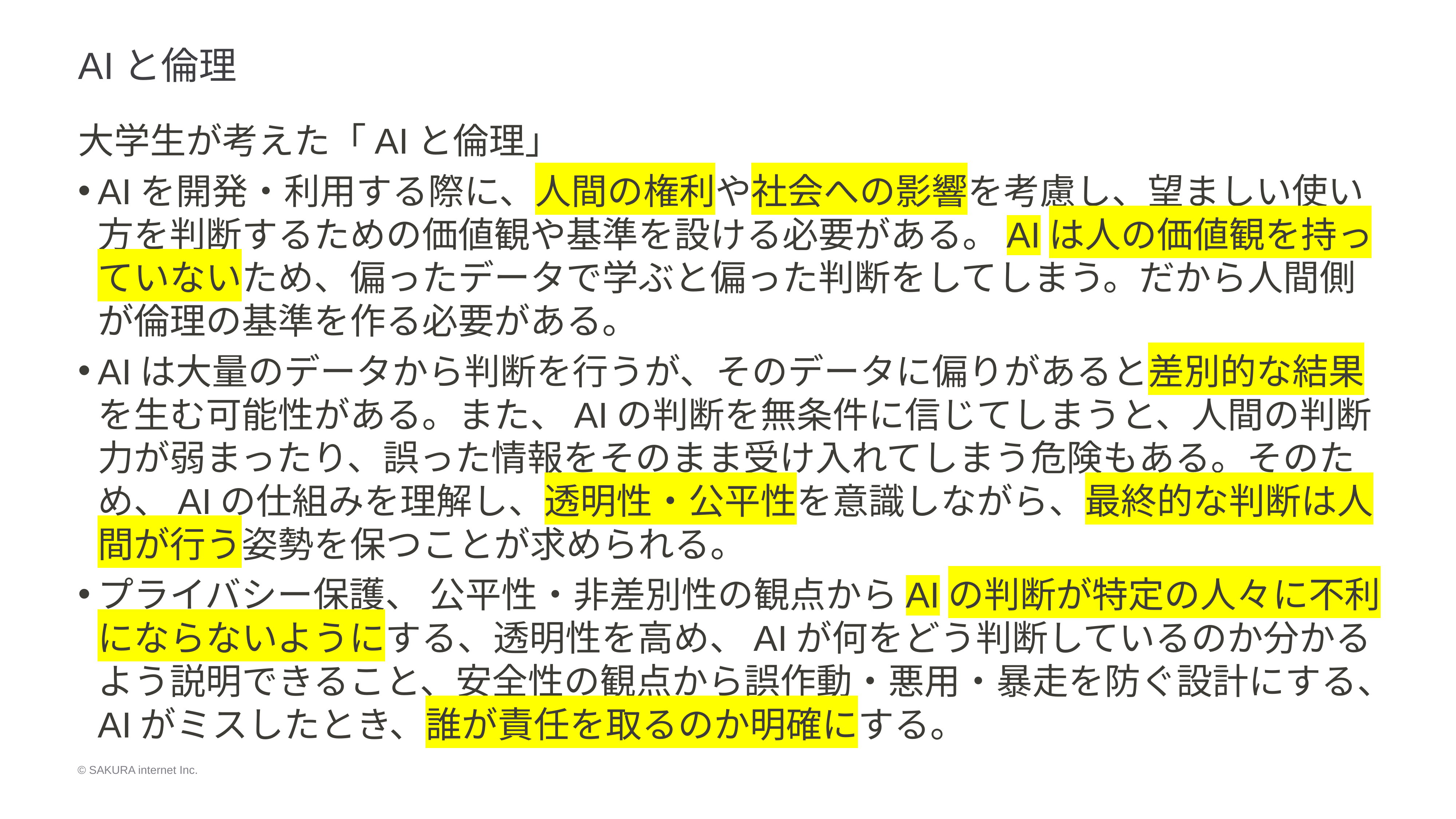

AIと倫理
大学生が考えた「AIと倫理」
AIを開発・利用する際に、人間の権利や社会への影響を考慮し、望ましい使い方を判断するための価値観や基準を設ける必要がある。AIは人の価値観を持っていないため、偏ったデータで学ぶと偏った判断をしてしまう。だから人間側が倫理の基準を作る必要がある。
AIは大量のデータから判断を行うが、そのデータに偏りがあると差別的な結果を生む可能性がある。また、AIの判断を無条件に信じてしまうと、人間の判断力が弱まったり、誤った情報をそのまま受け入れてしまう危険もある。そのため、AIの仕組みを理解し、透明性・公平性を意識しながら、最終的な判断は人間が行う姿勢を保つことが求められる。
プライバシー保護、 公平性・非差別性の観点からAIの判断が特定の人々に不利にならないようにする、透明性を高め、AIが何をどう判断しているのか分かるよう説明できること、安全性の観点から誤作動・悪用・暴走を防ぐ設計にする、AIがミスしたとき、誰が責任を取るのか明確にする。